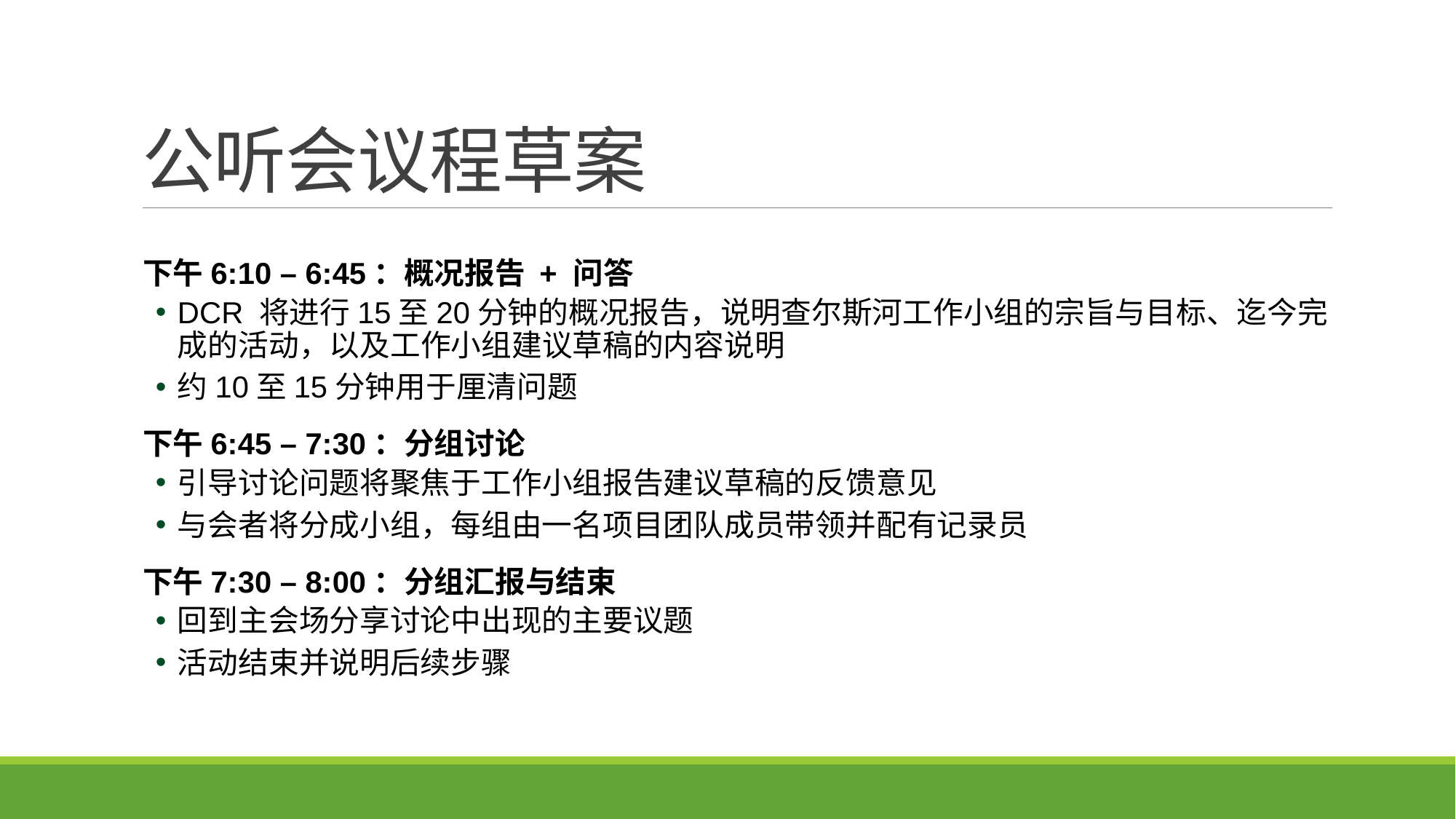

# 公听会议程草案
下午6:10 – 6:45：概况报告 + 问答
DCR 将进行15至20分钟的概况报告，说明查尔斯河工作小组的宗旨与目标、迄今完成的活动，以及工作小组建议草稿的内容说明
约10至15分钟用于厘清问题
下午6:45 – 7:30：分组讨论
引导讨论问题将聚焦于工作小组报告建议草稿的反馈意见
与会者将分成小组，每组由一名项目团队成员带领并配有记录员
下午7:30 – 8:00：分组汇报与结束
回到主会场分享讨论中出现的主要议题
活动结束并说明后续步骤